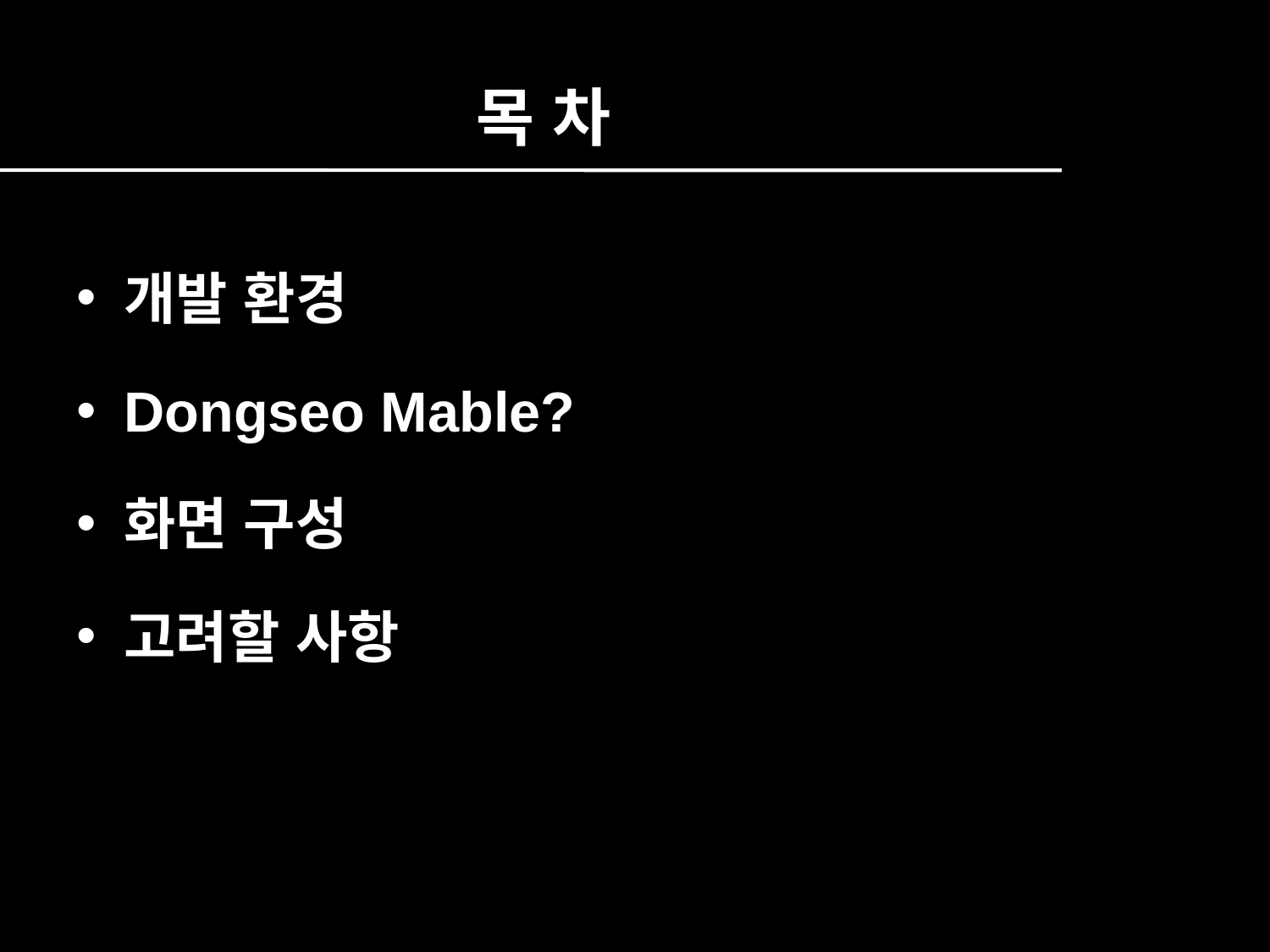

# 목 차
개발 환경
Dongseo Mable?
화면 구성
고려할 사항